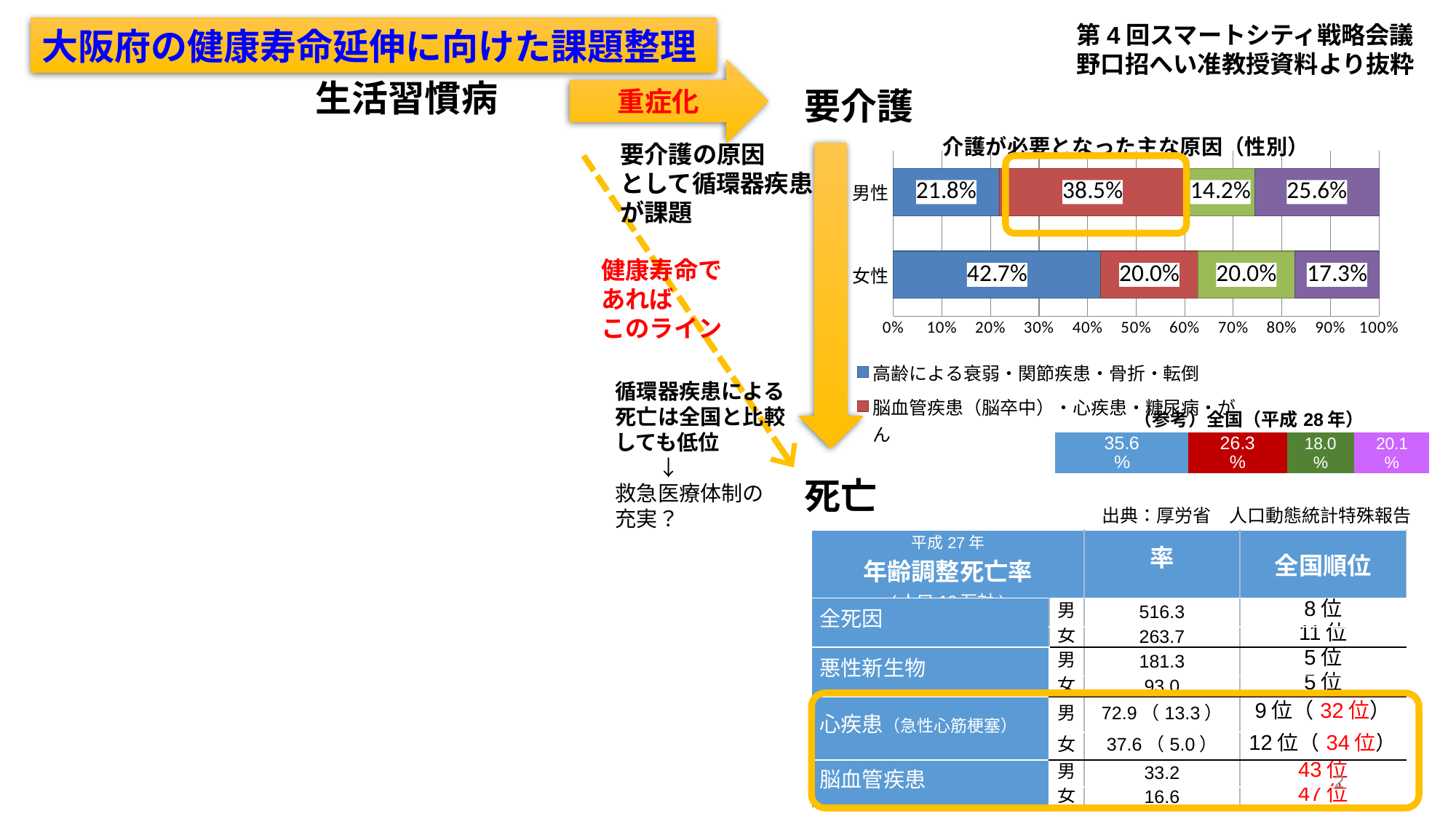

第4回スマートシティ戦略会議
野口招へい准教授資料より抜粋
大阪府の健康寿命延伸に向けた課題整理
重症化
生活習慣病
要介護

### Chart: 介護が必要となった主な原因（性別）

| Category | 高齢による衰弱・関節疾患・骨折・転倒 | 脳血管疾患（脳卒中）・心疾患・糖尿病・がん | 認知症 | その他 |
|---|---|---|---|---|
| 女性 | 0.427 | 0.2 | 0.2 | 0.173 |
| 男性 | 0.218 | 0.385 | 0.142 | 0.256 |
要介護の原因　　として循環器疾患が課題

健康寿命であれば
このライン
循環器疾患による死亡は全国と比較しても低位
　　↓
救急医療体制の　充実？

### Chart: （参考）全国（平成28年）

| Category | 高齢による虚弱・関節疾患・骨折・転倒 | 脳血管疾患・心疾患・糖尿病・がん | 認知症 | その他 |
|---|---|---|---|---|
死亡
出典：厚労省　人口動態統計特殊報告
| 平成27年 年齢調整死亡率 (人口10万対) |  | 率 | 全国順位 |
| --- | --- | --- | --- |
| 全死因 | 男 | 516.3 | 8位 |
|  | 女 | 263.7 | 11位 |
| 悪性新生物 | 男 | 181.3 | 5位 |
|  | 女 | 93.0 | 5位 |
| 心疾患（急性心筋梗塞） | 男 | 72.9（13.3） | 9位（32位） |
|  | 女 | 37.6（5.0） | 12位（34位） |
| 脳血管疾患 | 男 | 33.2 | 43位 |
|  | 女 | 16.6 | 47位 |

2